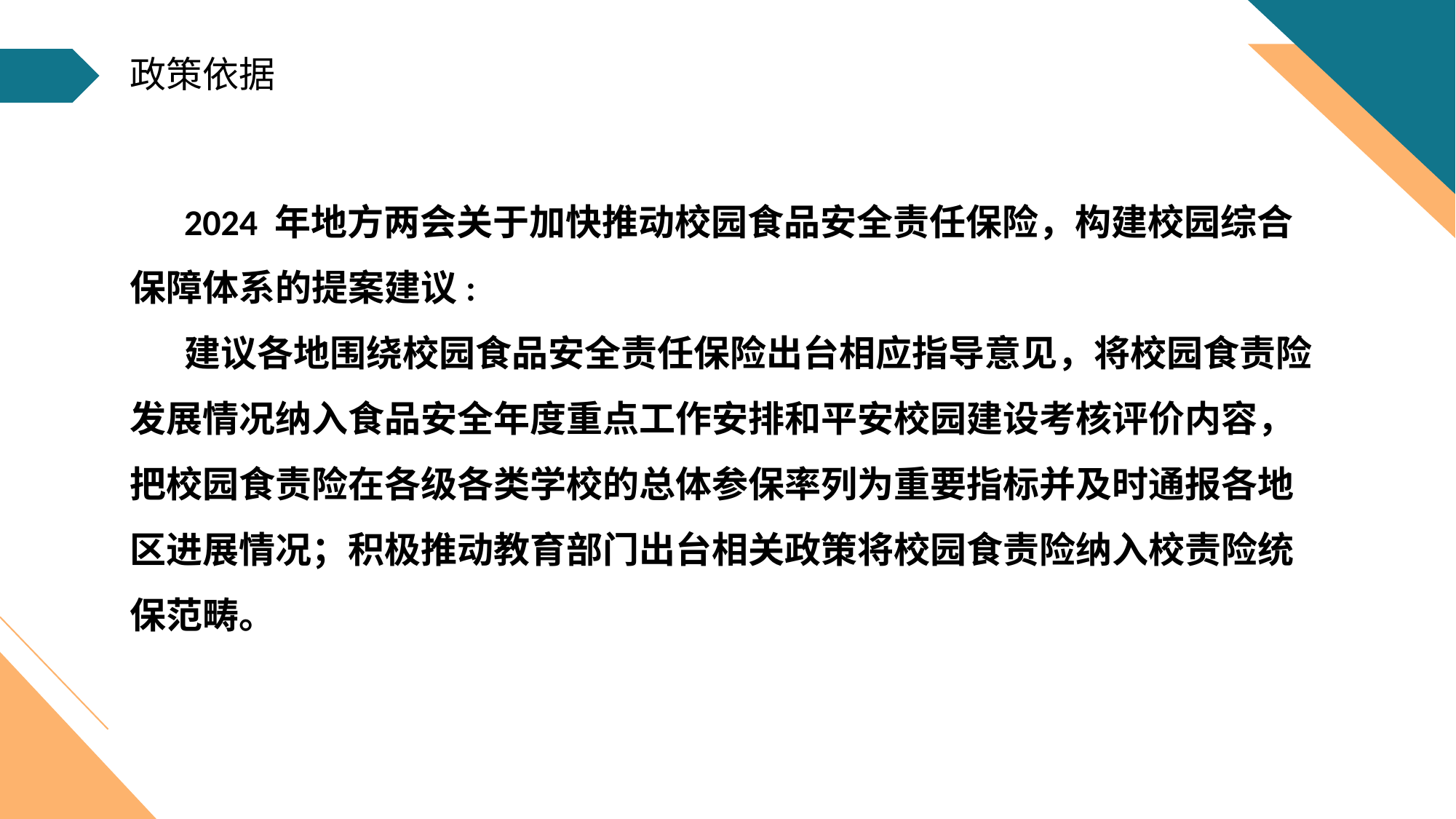

政策依据

2024 年地方两会关于加快推动校园食品安全责任保险，构建校园综合保障体系的提案建议:
建议各地围绕校园食品安全责任保险出台相应指导意见，将校园食责险发展情况纳入食品安全年度重点工作安排和平安校园建设考核评价内容，把校园食责险在各级各类学校的总体参保率列为重要指标并及时通报各地区进展情况；积极推动教育部门出台相关政策将校园食责险纳入校责险统保范畴。
输入关键词
输入关键词